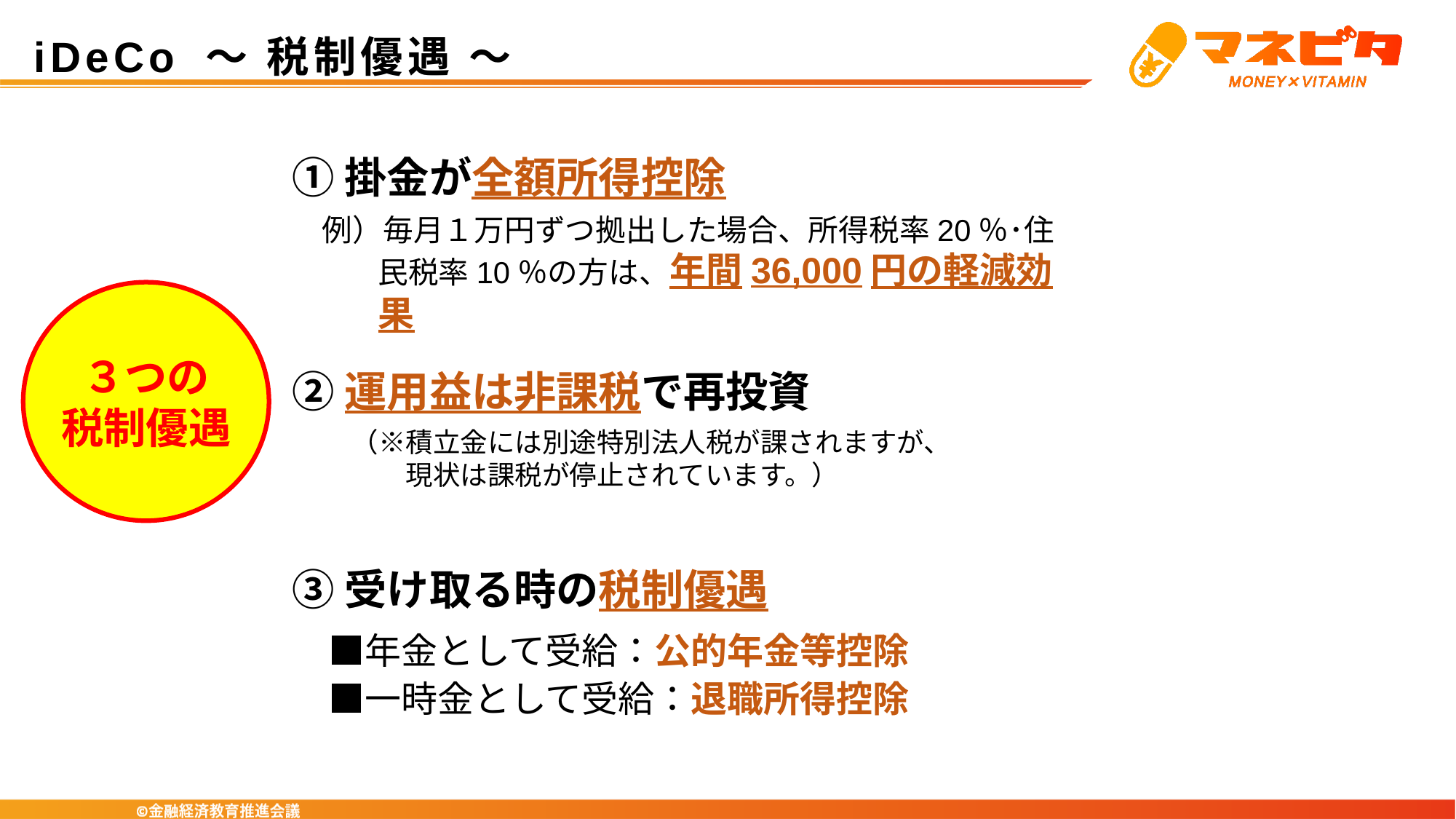

# iDeCo ～ 税制優遇 ～
①掛金が全額所得控除
　例）毎月１万円ずつ拠出した場合、所得税率20％･住民税率10％の方は、年間36,000円の軽減効果
３つの
税制優遇
②運用益は非課税で再投資
（※積立金には別途特別法人税が課されますが、
　　現状は課税が停止されています。）
③受け取る時の税制優遇
　■年金として受給：公的年金等控除
　■一時金として受給：退職所得控除